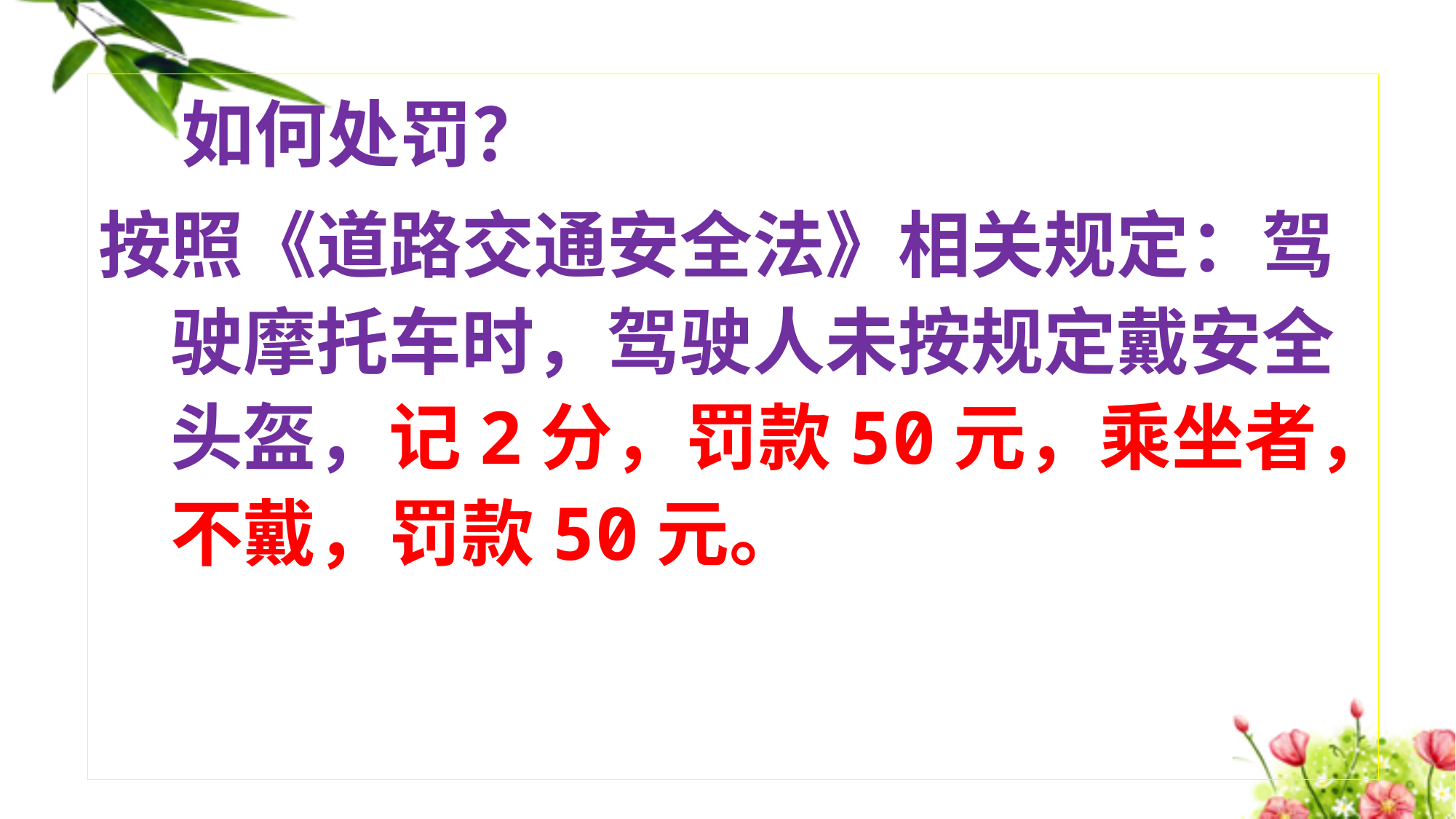

如何处罚？
按照《道路交通安全法》相关规定：驾驶摩托车时，驾驶人未按规定戴安全头盔，记2分，罚款50元，乘坐者，不戴，罚款50元。